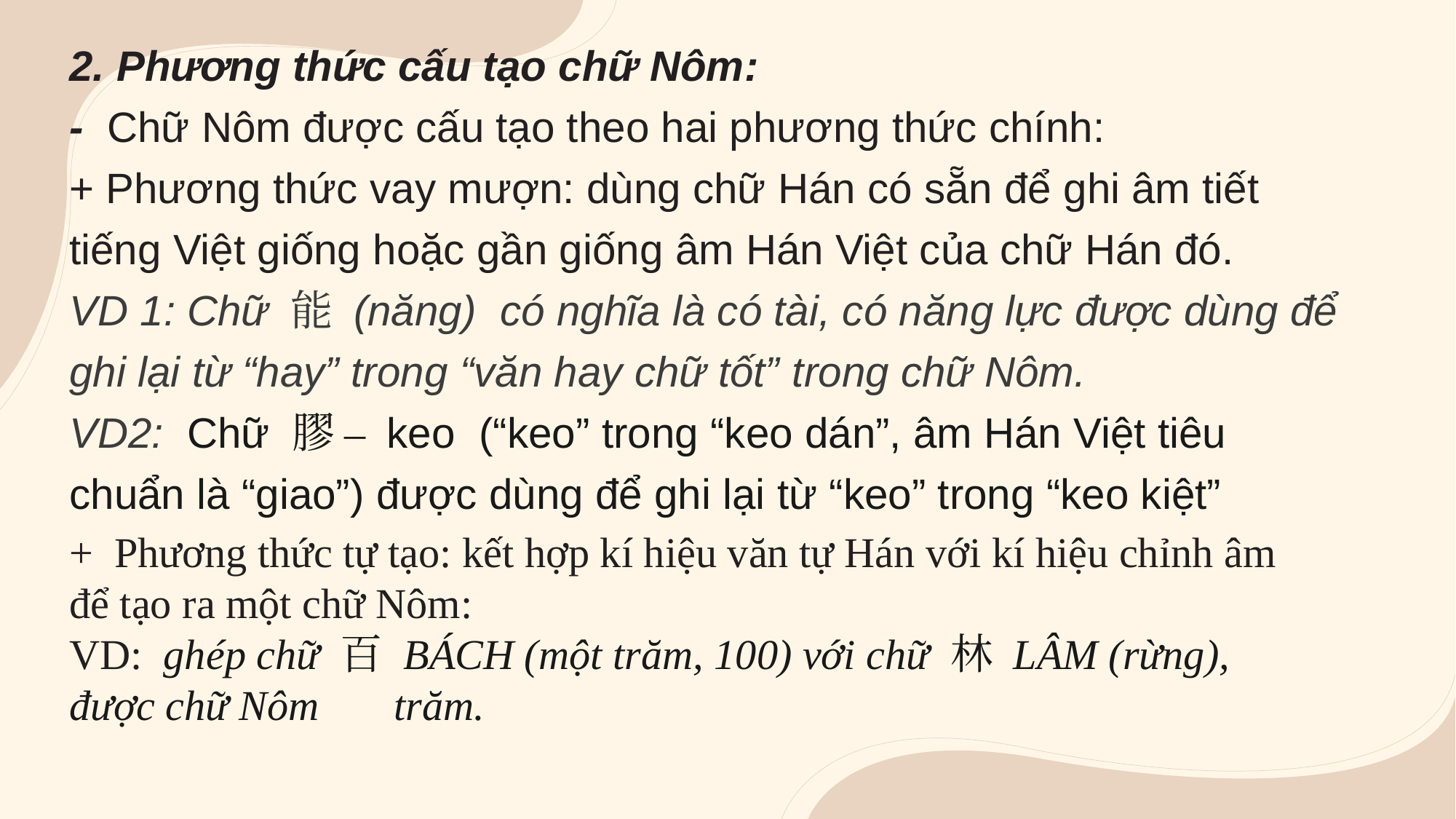

2. Phương thức cấu tạo chữ Nôm:
-  Chữ Nôm được cấu tạo theo hai phương thức chính:
+ Phương thức vay mượn: dùng chữ Hán có sẵn để ghi âm tiết tiếng Việt giống hoặc gần giống âm Hán Việt của chữ Hán đó.
VD 1: Chữ 能 (năng)  có nghĩa là có tài, có năng lực được dùng để ghi lại từ “hay” trong “văn hay chữ tốt” trong chữ Nôm.
VD2:  Chữ 膠 – keo  (“keo” trong “keo dán”, âm Hán Việt tiêu chuẩn là “giao”) được dùng để ghi lại từ “keo” trong “keo kiệt”
+  Phương thức tự tạo: kết hợp kí hiệu văn tự Hán với kí hiệu chỉnh âm để tạo ra một chữ Nôm:
VD:  ghép chữ 百 BÁCH (một trăm, 100) với chữ 林 LÂM (rừng), được chữ Nôm 𤾓 trăm.